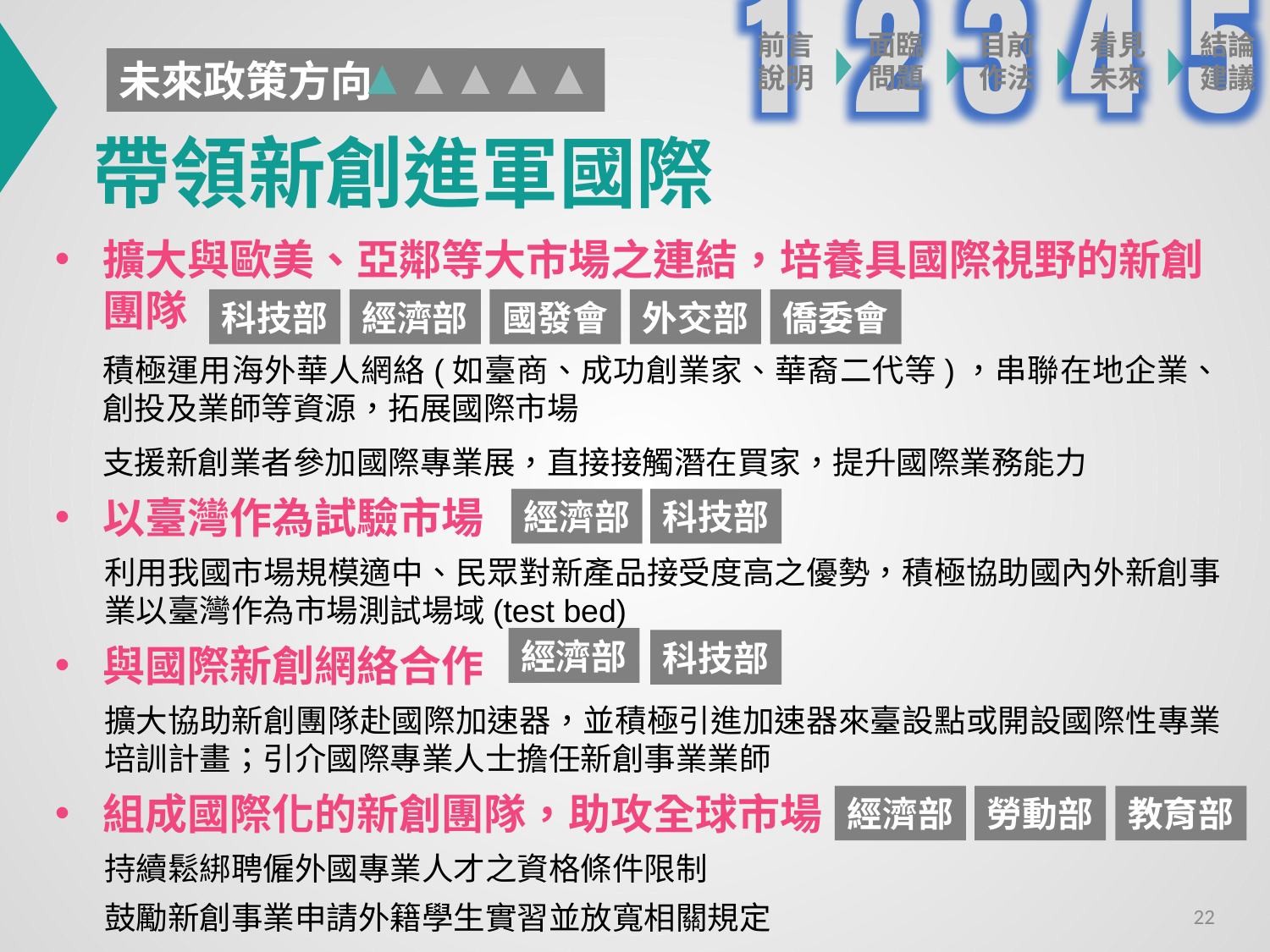

2
5
1
3
4
前言
說明
面臨問題
目前作法
看見未來
結論建議

未來政策方向

帶領新創進軍國際
擴大與歐美、亞鄰等大市場之連結，培養具國際視野的新創團隊
積極運用海外華人網絡(如臺商、成功創業家、華裔二代等)，串聯在地企業、創投及業師等資源，拓展國際市場
支援新創業者參加國際專業展，直接接觸潛在買家，提升國際業務能力
以臺灣作為試驗市場
利用我國市場規模適中、民眾對新產品接受度高之優勢，積極協助國內外新創事業以臺灣作為市場測試場域(test bed)
與國際新創網絡合作
擴大協助新創團隊赴國際加速器，並積極引進加速器來臺設點或開設國際性專業培訓計畫；引介國際專業人士擔任新創事業業師
組成國際化的新創團隊，助攻全球市場
持續鬆綁聘僱外國專業人才之資格條件限制
鼓勵新創事業申請外籍學生實習並放寬相關規定
科技部
經濟部
外交部
僑委會
經濟部
科技部
科技部
經濟部
勞動部
國發會
經濟部
教育部
22